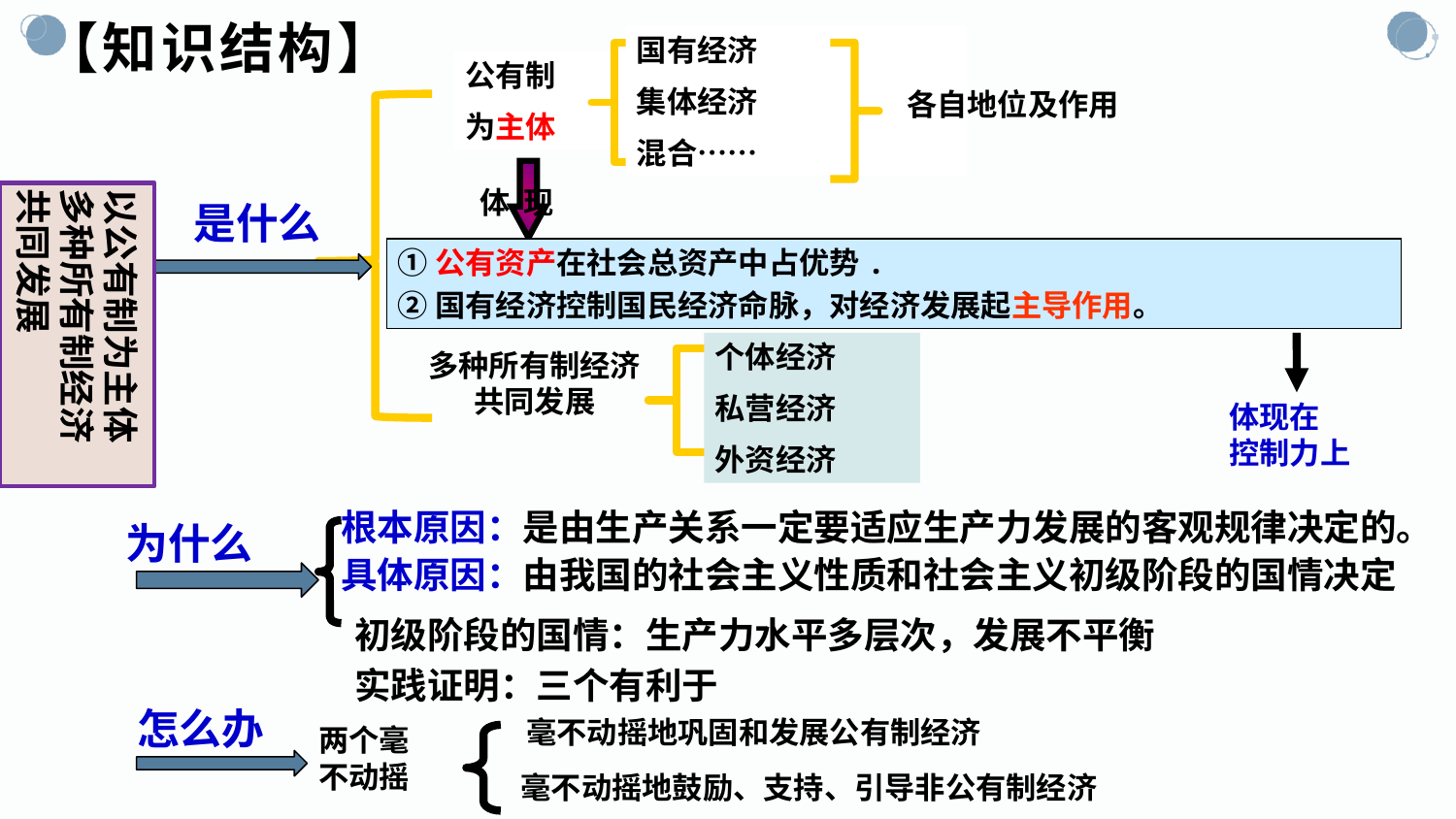

# 【知识结构】
国有经济
集体经济
混合……

公有制
为主体
各自地位及作用

体  现
以公有制为主体
多种所有制经济
共同发展
是什么
①公有资产在社会总资产中占优势.
②国有经济控制国民经济命脉，对经济发展起主导作用。

个体经济
私营经济
外资经济
多种所有制经济共同发展

体现在
控制力上
根本原因：是由生产关系一定要适应生产力发展的客观规律决定的。
具体原因：由我国的社会主义性质和社会主义初级阶段的国情决定
为什么

初级阶段的国情：生产力水平多层次，发展不平衡
实践证明：三个有利于
怎么办
毫不动摇地巩固和发展公有制经济
两个毫
不动摇

毫不动摇地鼓励、支持、引导非公有制经济